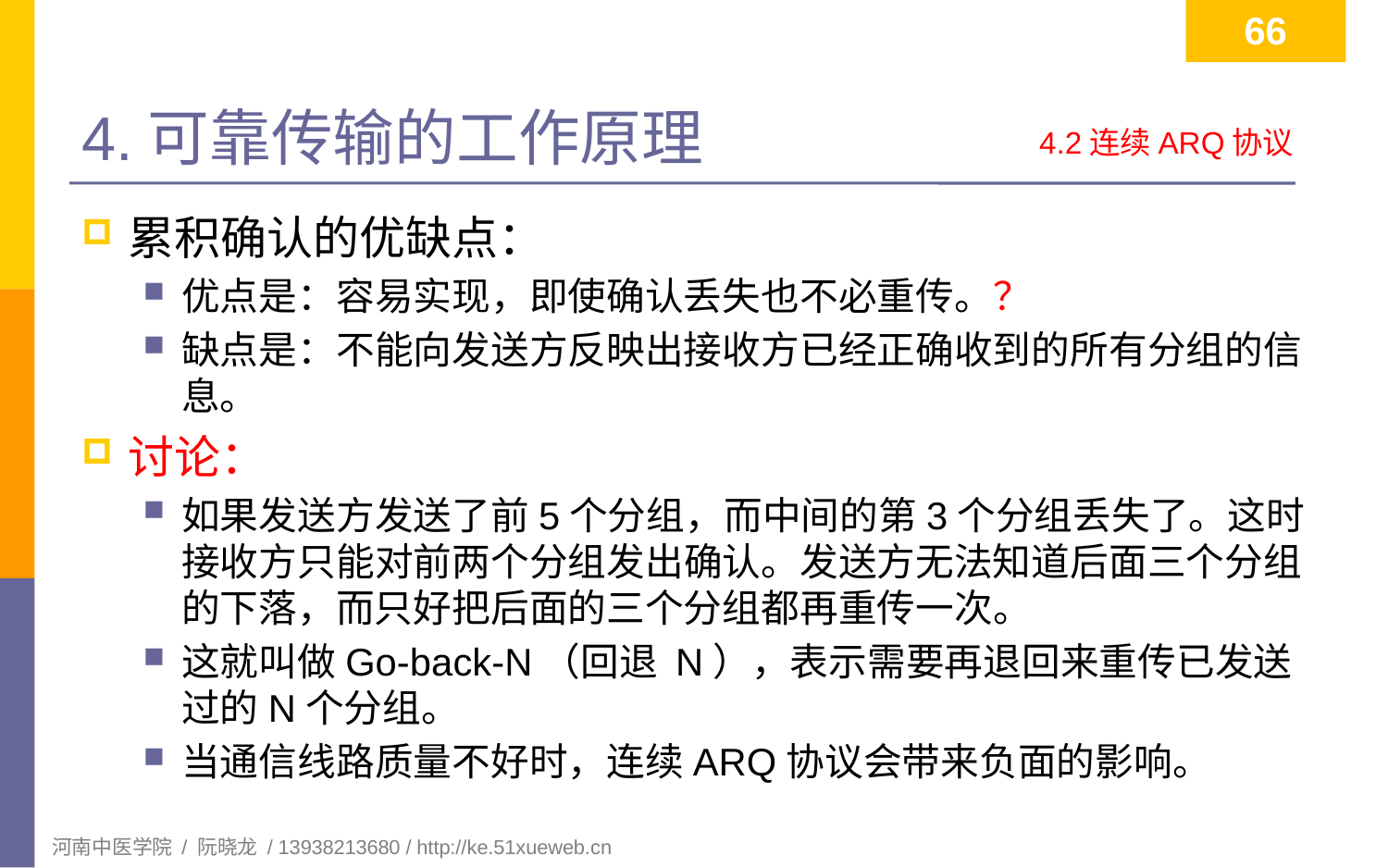

66
# 4.可靠传输的工作原理
4.2连续ARQ协议
累积确认的优缺点：
优点是：容易实现，即使确认丢失也不必重传。？
缺点是：不能向发送方反映出接收方已经正确收到的所有分组的信息。
讨论：
如果发送方发送了前5个分组，而中间的第3个分组丢失了。这时接收方只能对前两个分组发出确认。发送方无法知道后面三个分组的下落，而只好把后面的三个分组都再重传一次。
这就叫做Go-back-N（回退 N），表示需要再退回来重传已发送过的N个分组。
当通信线路质量不好时，连续ARQ协议会带来负面的影响。